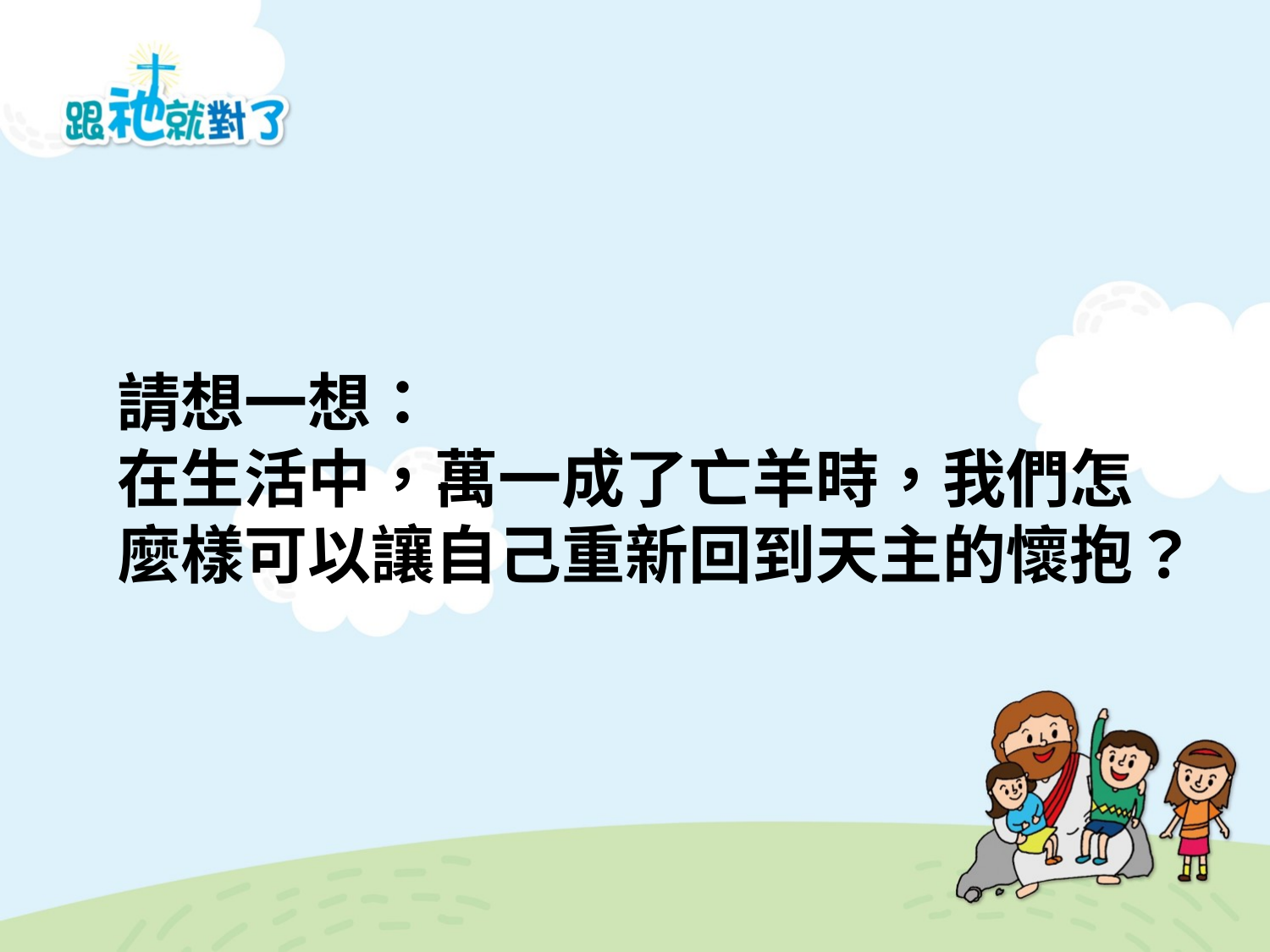

請想一想：
在生活中，萬一成了亡羊時，我們怎麼樣可以讓自己重新回到天主的懷抱？